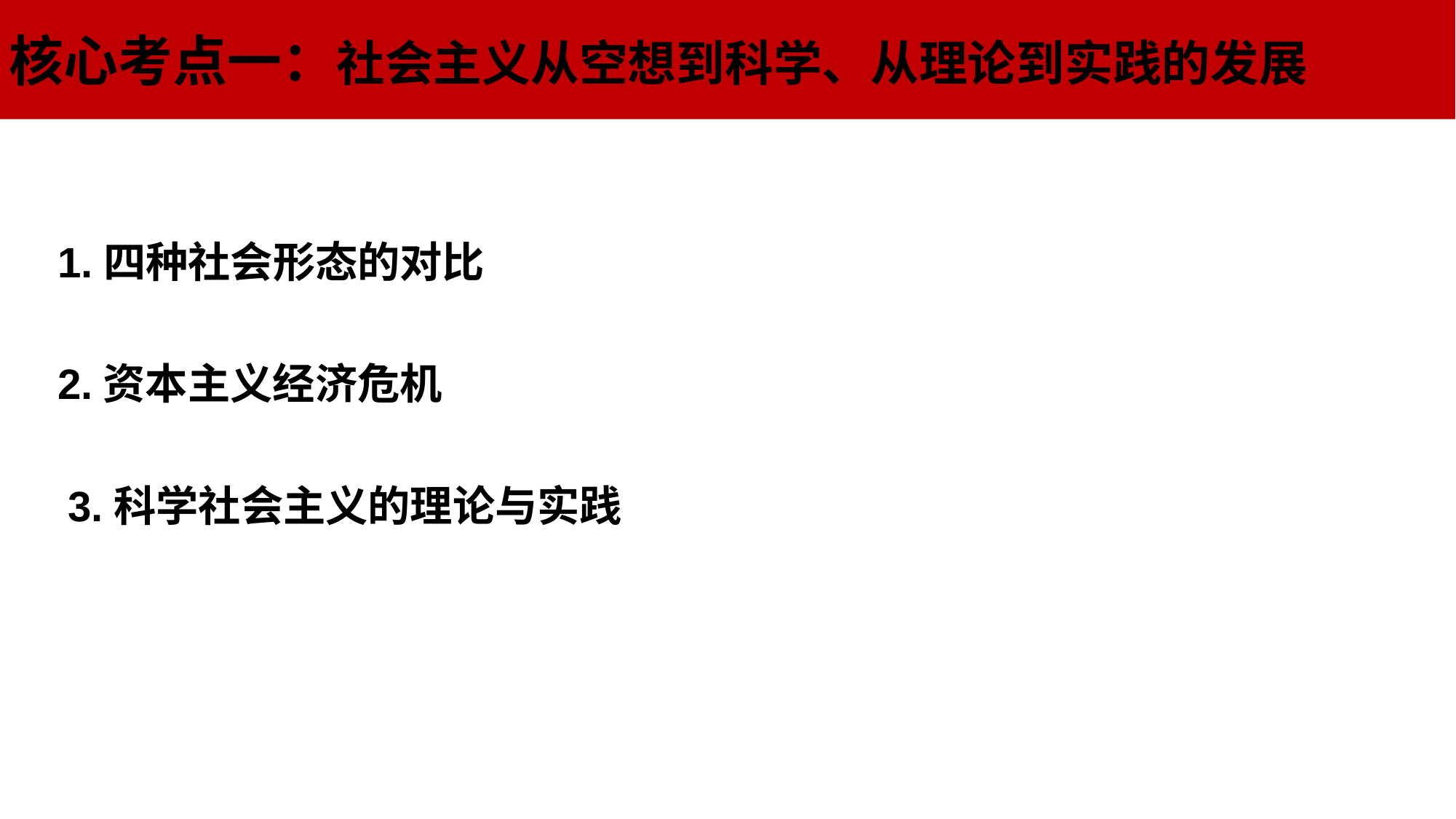

核心考点一：社会主义从空想到科学、从理论到实践的发展
1.四种社会形态的对比
2.资本主义经济危机
3.科学社会主义的理论与实践